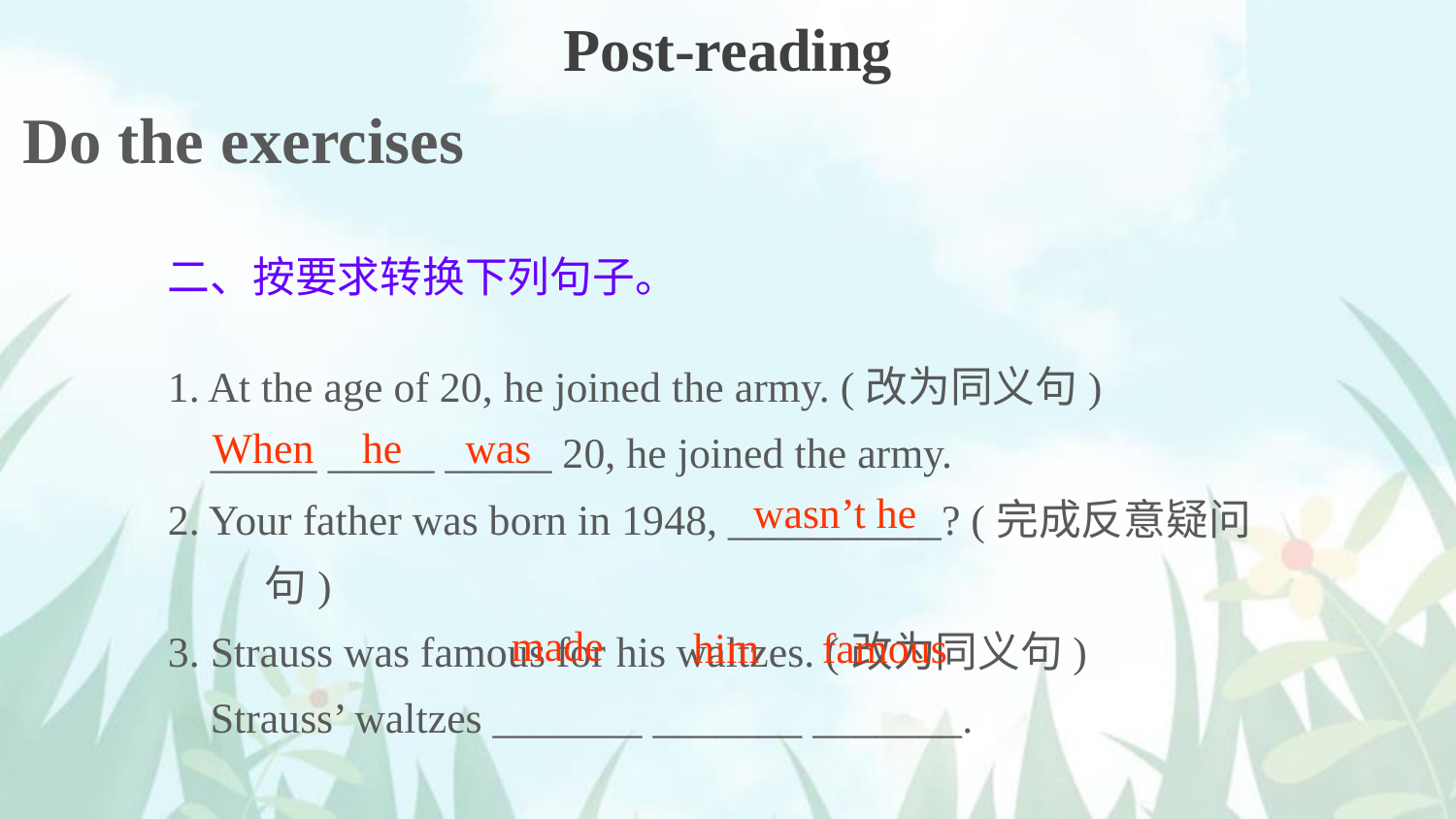

Post-reading
Do the exercises
二、按要求转换下列句子。
1. At the age of 20, he joined the army. (改为同义句)
    _____ _____ _____ 20, he joined the army.
2. Your father was born in 1948, __________? (完成反意疑问句)
3. Strauss was famous for his waltzes. (改为同义句)
    Strauss’ waltzes _______ _______ _______.
When
he
was
wasn’t he
made
him
famous